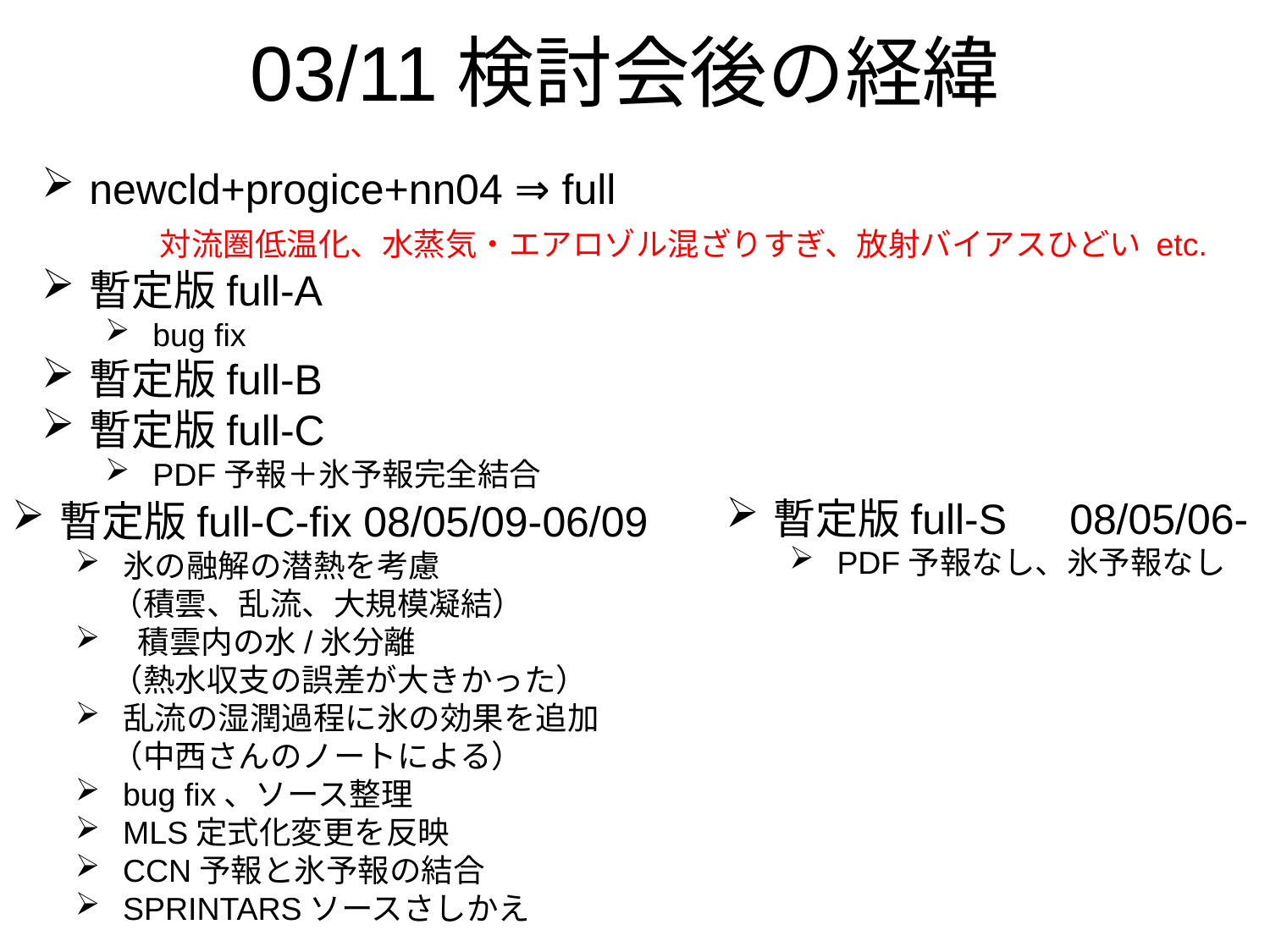

# 03/11検討会後の経緯
newcld+progice+nn04 ⇒ full

暫定版full-A
bug fix
暫定版full-B
暫定版full-C
PDF予報＋氷予報完全結合
対流圏低温化、水蒸気・エアロゾル混ざりすぎ、放射バイアスひどい etc.
暫定版full-S　08/05/06-
PDF予報なし、氷予報なし
暫定版full-C-fix 08/05/09-06/09
氷の融解の潜熱を考慮
    （積雲、乱流、大規模凝結）
 積雲内の水/氷分離
    （熱水収支の誤差が大きかった）
乱流の湿潤過程に氷の効果を追加
    （中西さんのノートによる）
bug fix、ソース整理
MLS定式化変更を反映
CCN予報と氷予報の結合
SPRINTARSソースさしかえ